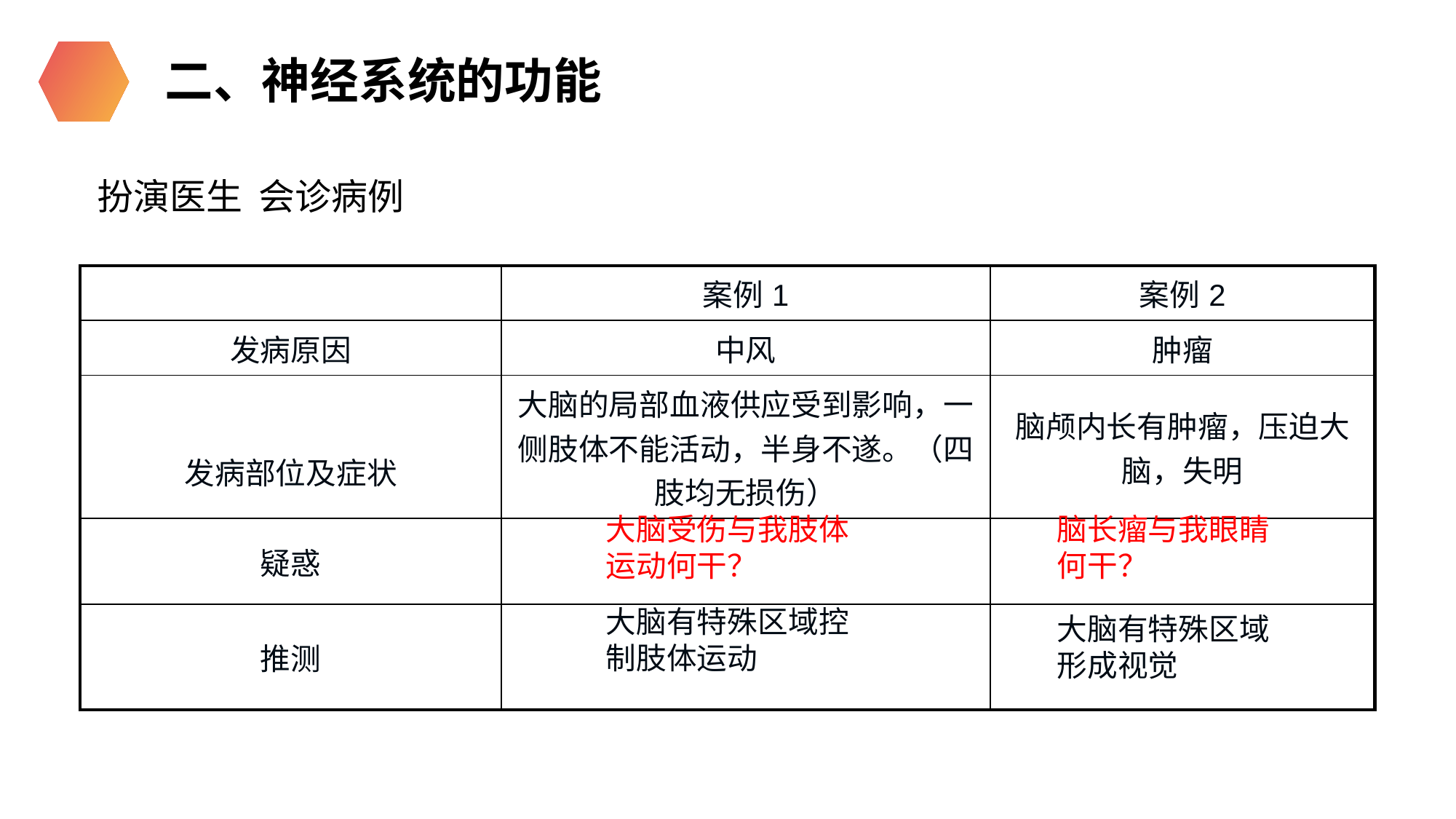

二、神经系统的功能
扮演医生  会诊病例
|  | 案例1 | 案例2 |
| --- | --- | --- |
| 发病原因 | 中风 | 肿瘤 |
| 发病部位及症状 | 大脑的局部血液供应受到影响，一侧肢体不能活动，半身不遂。（四肢均无损伤） | 脑颅内长有肿瘤，压迫大脑，失明 |
| 疑惑 |  |  |
| 推测 |  |  |
大脑受伤与我肢体
运动何干？

脑长瘤与我眼睛
何干？

大脑有特殊区域控
制肢体运动

大脑有特殊区域
形成视觉